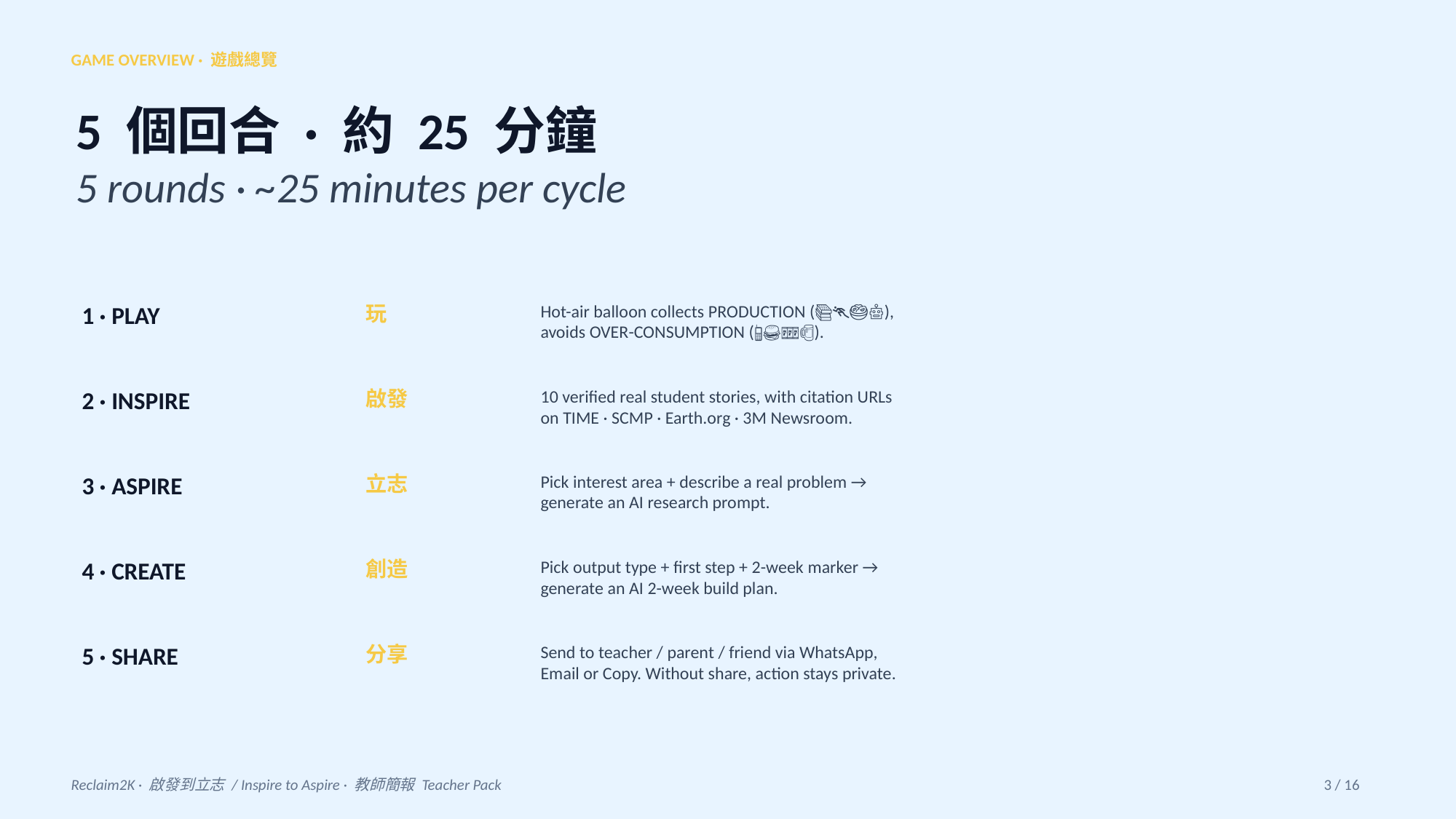

GAME OVERVIEW · 遊戲總覽
5 個回合 · 約 25 分鐘
5 rounds · ~25 minutes per cycle
1 · PLAY
玩
Hot-air balloon collects PRODUCTION (📚🏃🥗🤖),
avoids OVER-CONSUMPTION (📱🍔🎰🍺).
2 · INSPIRE
啟發
10 verified real student stories, with citation URLs
on TIME · SCMP · Earth.org · 3M Newsroom.
3 · ASPIRE
立志
Pick interest area + describe a real problem →
generate an AI research prompt.
4 · CREATE
創造
Pick output type + first step + 2-week marker →
generate an AI 2-week build plan.
5 · SHARE
分享
Send to teacher / parent / friend via WhatsApp,
Email or Copy. Without share, action stays private.
Reclaim2K · 啟發到立志 / Inspire to Aspire · 教師簡報 Teacher Pack
3 / 16